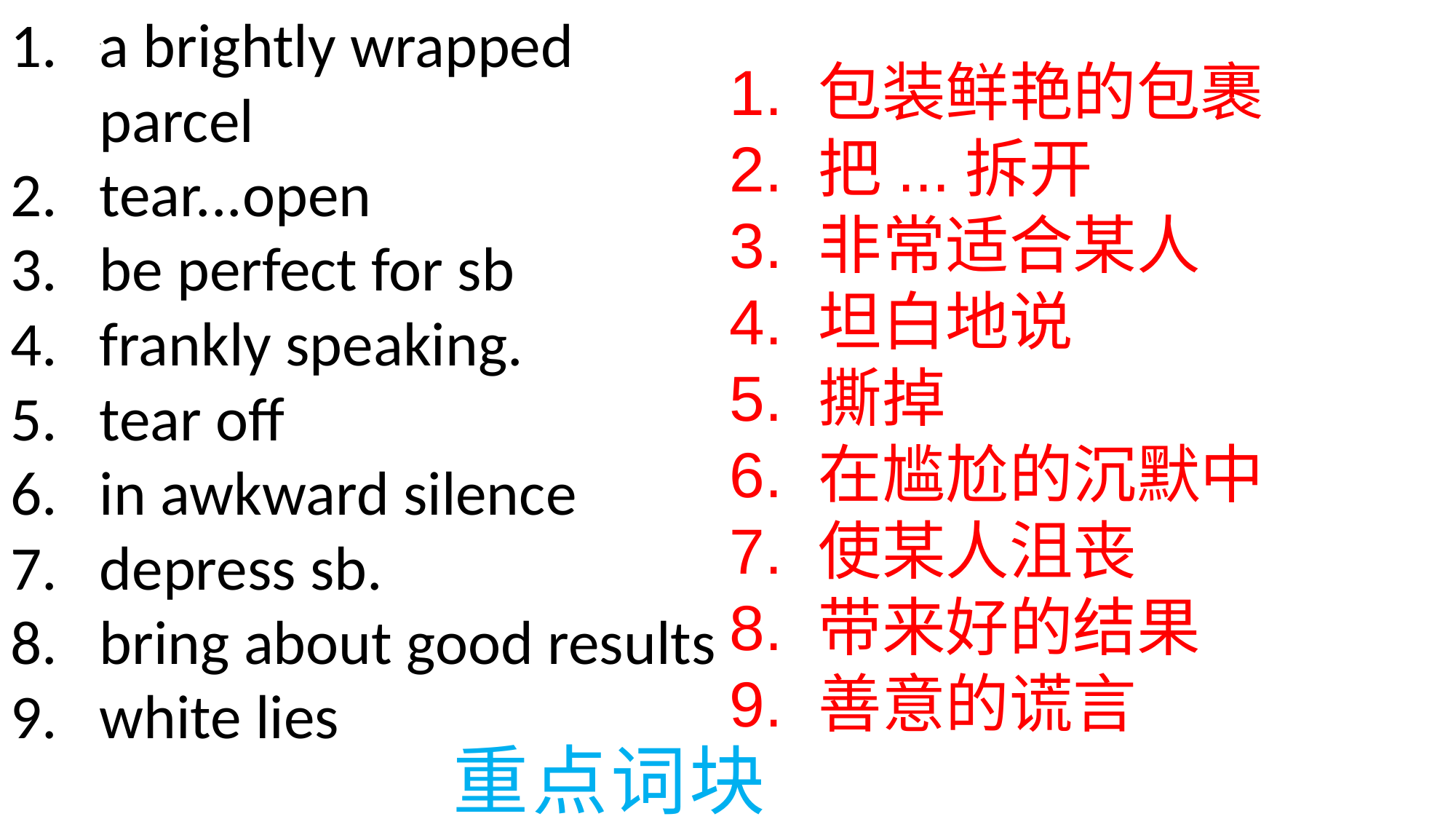

a brightly wrapped parcel
tear...open
be perfect for sb
frankly speaking.
tear off
in awkward silence
depress sb.
bring about good results
white lies
包装鲜艳的包裹
把...拆开
非常适合某人
坦白地说
撕掉
在尴尬的沉默中
使某人沮丧
带来好的结果
善意的谎言
0
重点词块